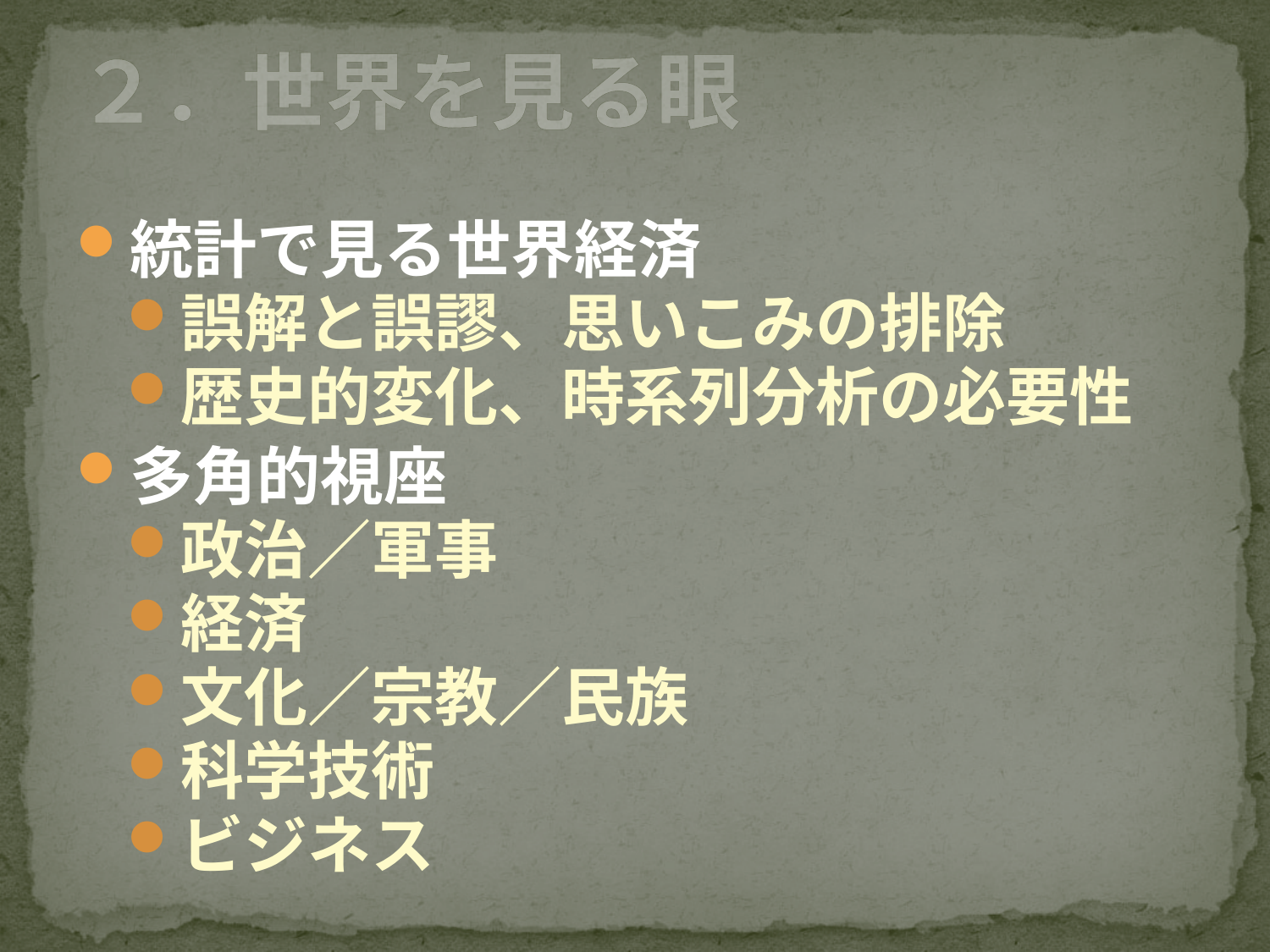

# ２．世界を見る眼
統計で見る世界経済
誤解と誤謬、思いこみの排除
歴史的変化、時系列分析の必要性
多角的視座
政治／軍事
経済
文化／宗教／民族
科学技術
ビジネス